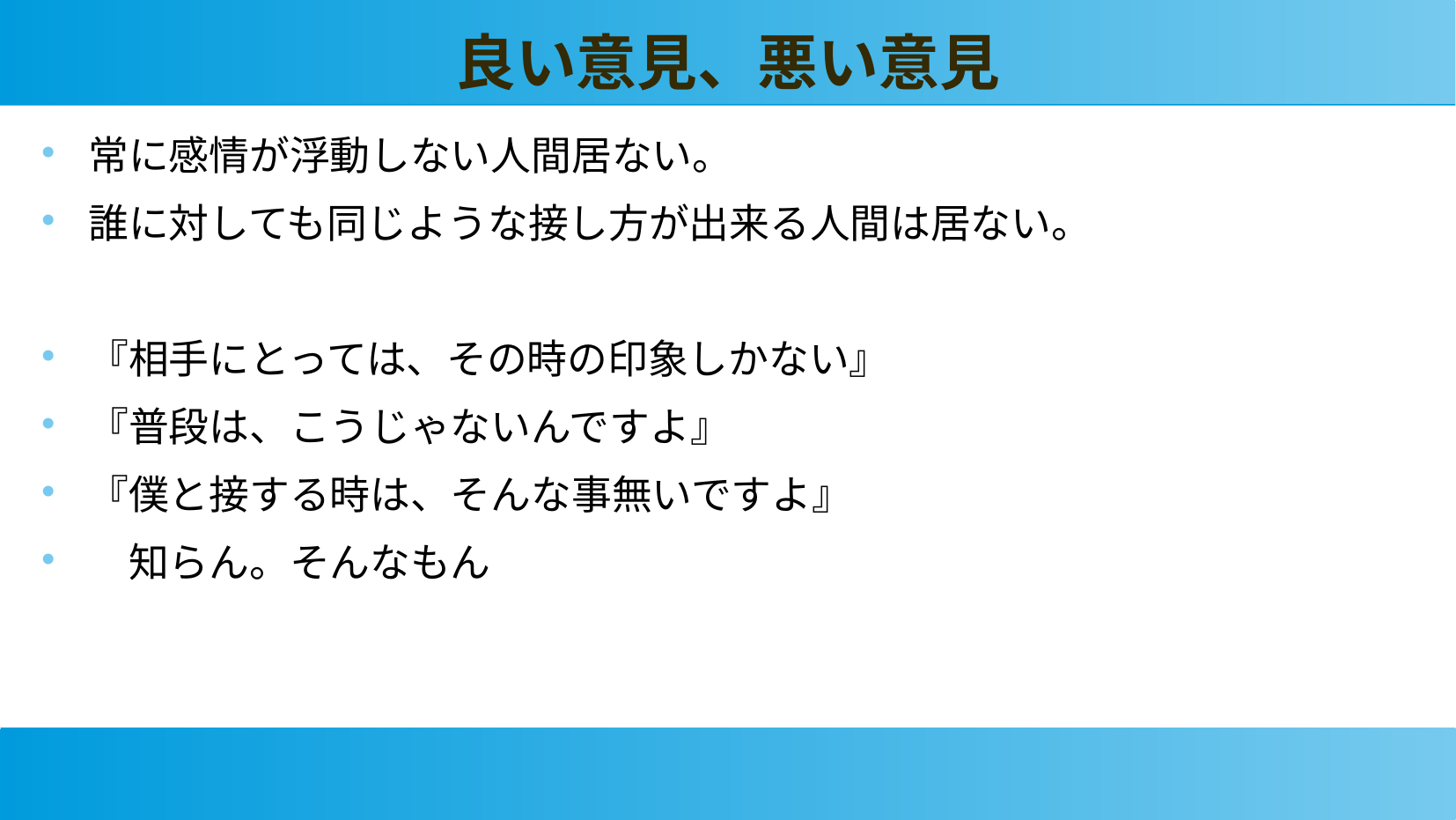

良い意見、悪い意見
常に感情が浮動しない人間居ない。
誰に対しても同じような接し方が出来る人間は居ない。

『相手にとっては、その時の印象しかない』
『普段は、こうじゃないんですよ』
『僕と接する時は、そんな事無いですよ』
　知らん。そんなもん